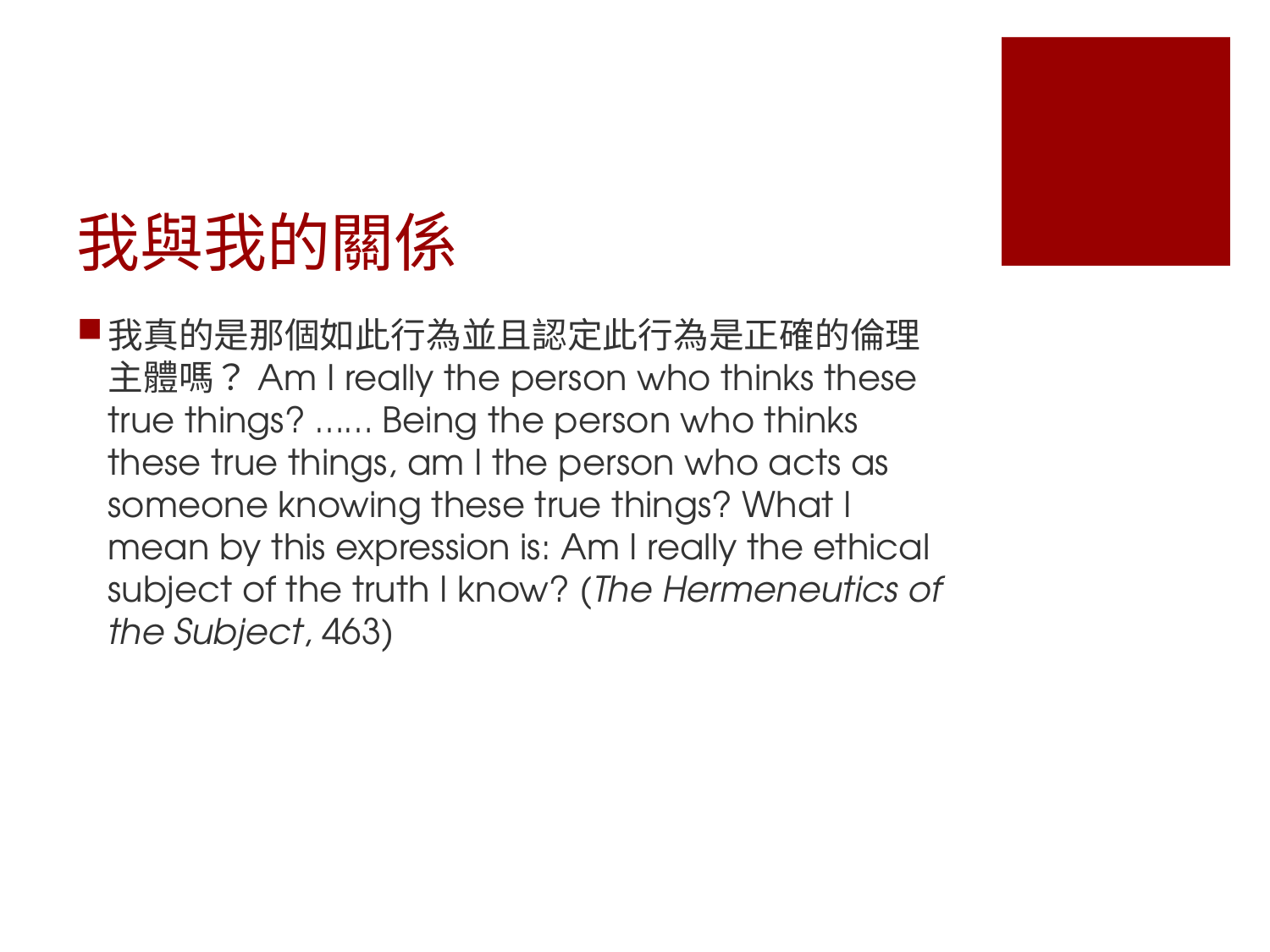

# 我與我的關係
我真的是那個如此行為並且認定此行為是正確的倫理主體嗎？Am I really the person who thinks these true things? …… Being the person who thinks these true things, am I the person who acts as someone knowing these true things? What I mean by this expression is: Am I really the ethical subject of the truth I know? (The Hermeneutics of the Subject, 463)